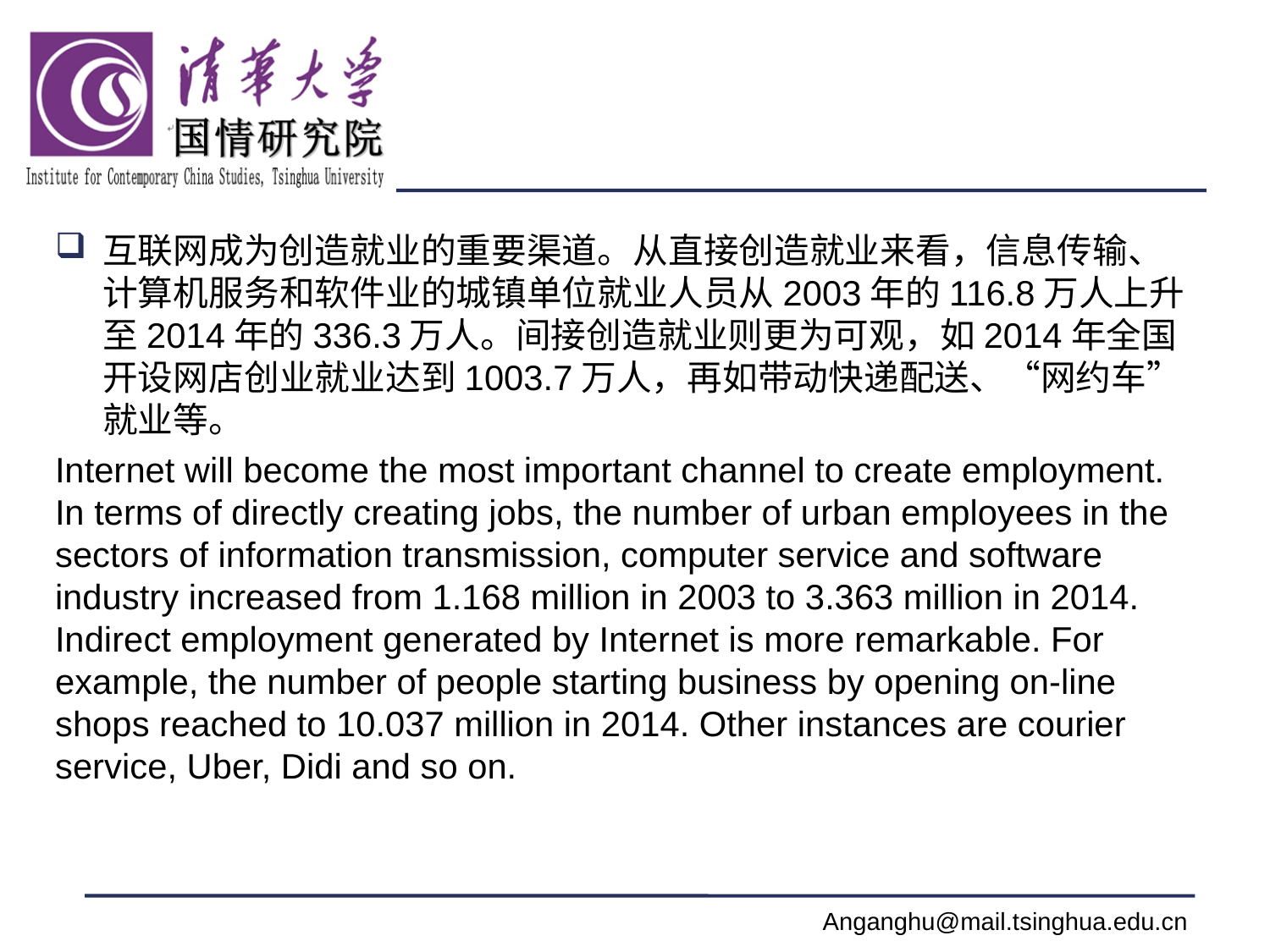

#
互联网成为创造就业的重要渠道。从直接创造就业来看，信息传输、计算机服务和软件业的城镇单位就业人员从2003年的116.8万人上升至2014年的336.3万人。间接创造就业则更为可观，如2014年全国开设网店创业就业达到1003.7万人，再如带动快递配送、“网约车”就业等。
Internet will become the most important channel to create employment. In terms of directly creating jobs, the number of urban employees in the sectors of information transmission, computer service and software industry increased from 1.168 million in 2003 to 3.363 million in 2014. Indirect employment generated by Internet is more remarkable. For example, the number of people starting business by opening on-line shops reached to 10.037 million in 2014. Other instances are courier service, Uber, Didi and so on.